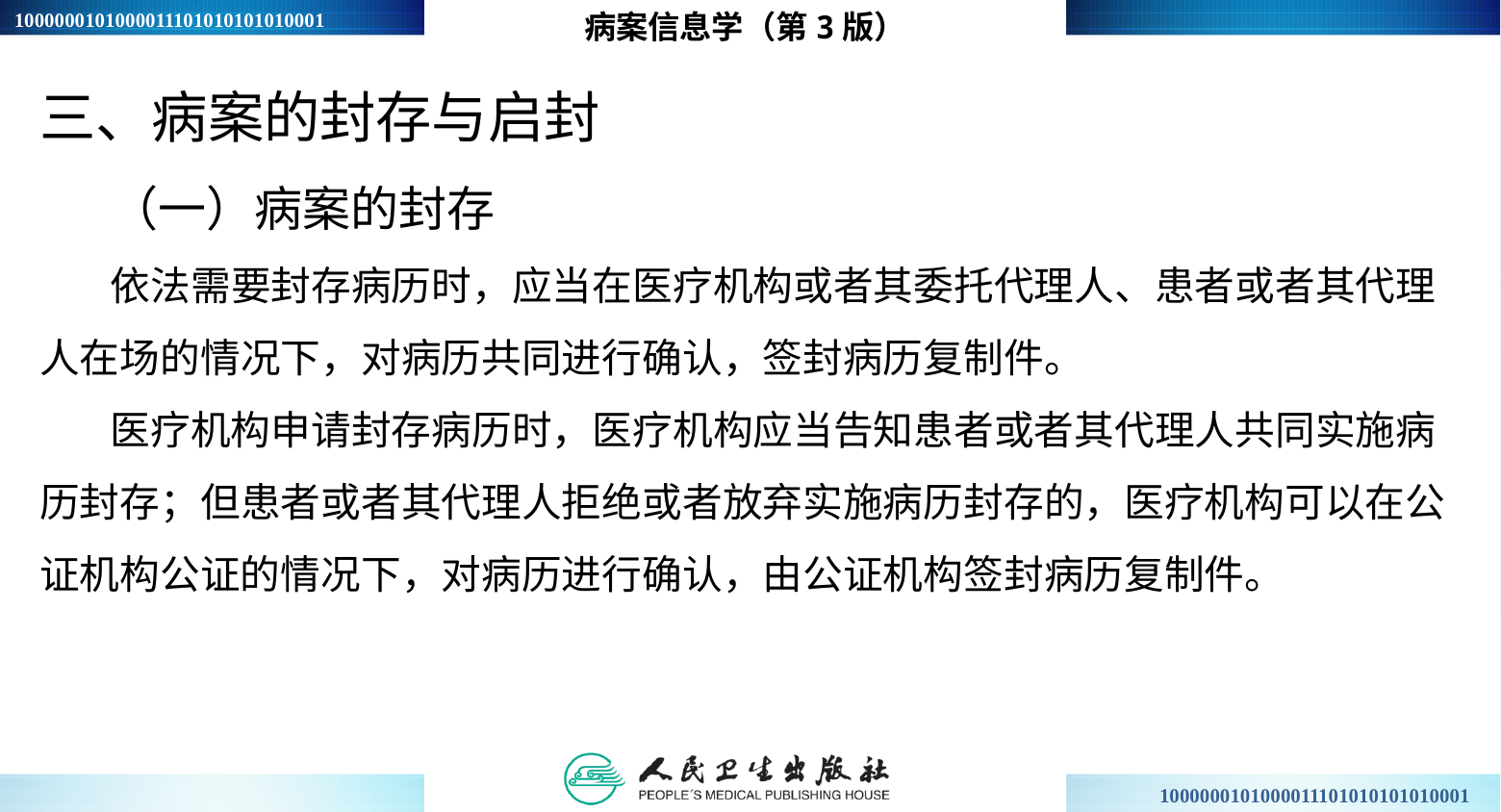

病案信息学（第3版）
三、病案的封存与启封
（一）病案的封存
依法需要封存病历时，应当在医疗机构或者其委托代理人、患者或者其代理人在场的情况下，对病历共同进行确认，签封病历复制件。
医疗机构申请封存病历时，医疗机构应当告知患者或者其代理人共同实施病历封存；但患者或者其代理人拒绝或者放弃实施病历封存的，医疗机构可以在公证机构公证的情况下，对病历进行确认，由公证机构签封病历复制件。